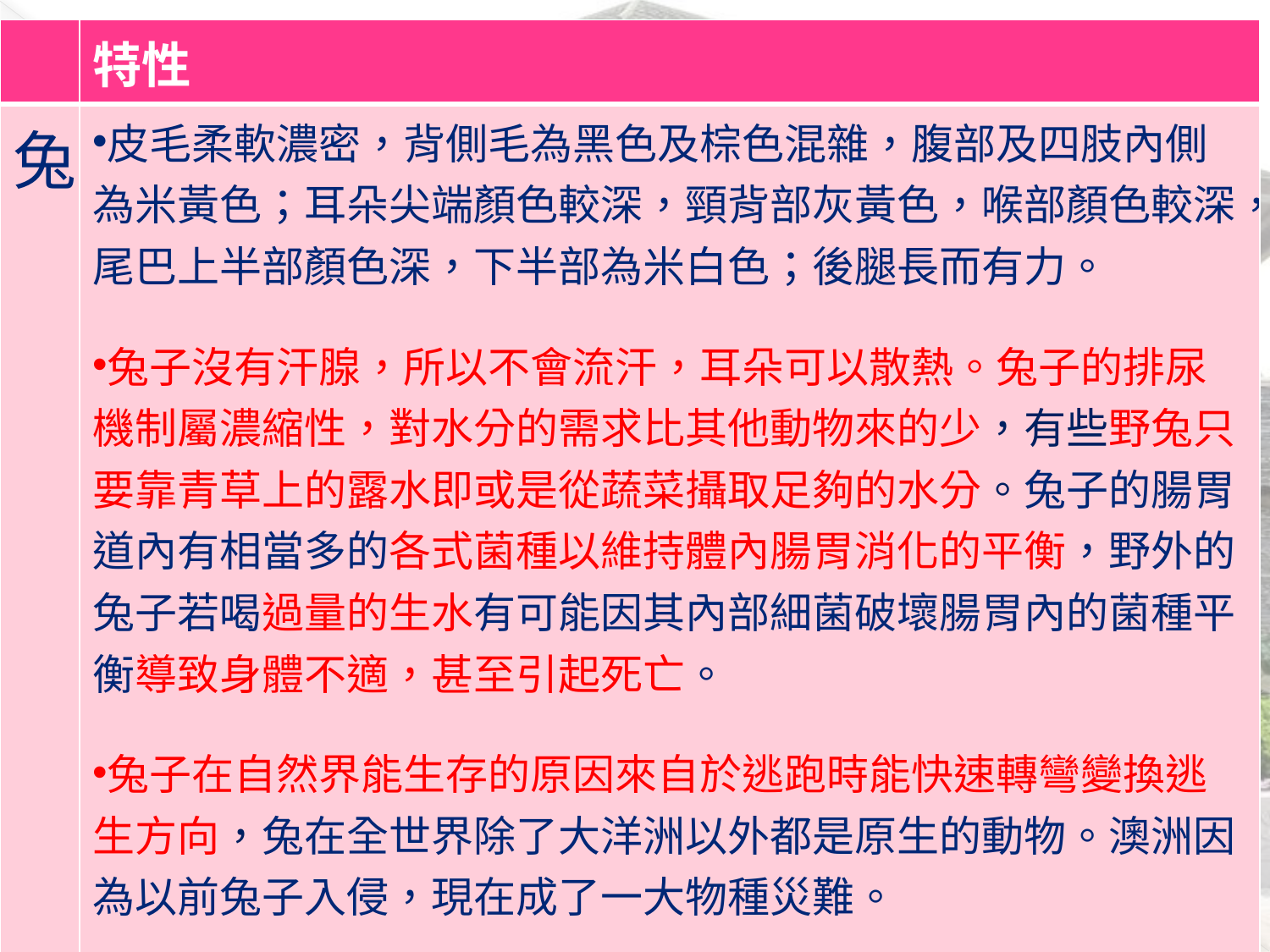

|  | 特性 |
| --- | --- |
| 兔 | 皮毛柔軟濃密，背側毛為黑色及棕色混雜，腹部及四肢內側為米黃色；耳朵尖端顏色較深，頸背部灰黃色，喉部顏色較深，尾巴上半部顏色深，下半部為米白色；後腿長而有力。 兔子沒有汗腺，所以不會流汗，耳朵可以散熱。兔子的排尿機制屬濃縮性，對水分的需求比其他動物來的少，有些野兔只要靠青草上的露水即或是從蔬菜攝取足夠的水分。兔子的腸胃道內有相當多的各式菌種以維持體內腸胃消化的平衡，野外的兔子若喝過量的生水有可能因其內部細菌破壞腸胃內的菌種平衡導致身體不適，甚至引起死亡。 兔子在自然界能生存的原因來自於逃跑時能快速轉彎變換逃生方向，兔在全世界除了大洋洲以外都是原生的動物。澳洲因為以前兔子入侵，現在成了一大物種災難。 11.4小時的睡眠時間 |